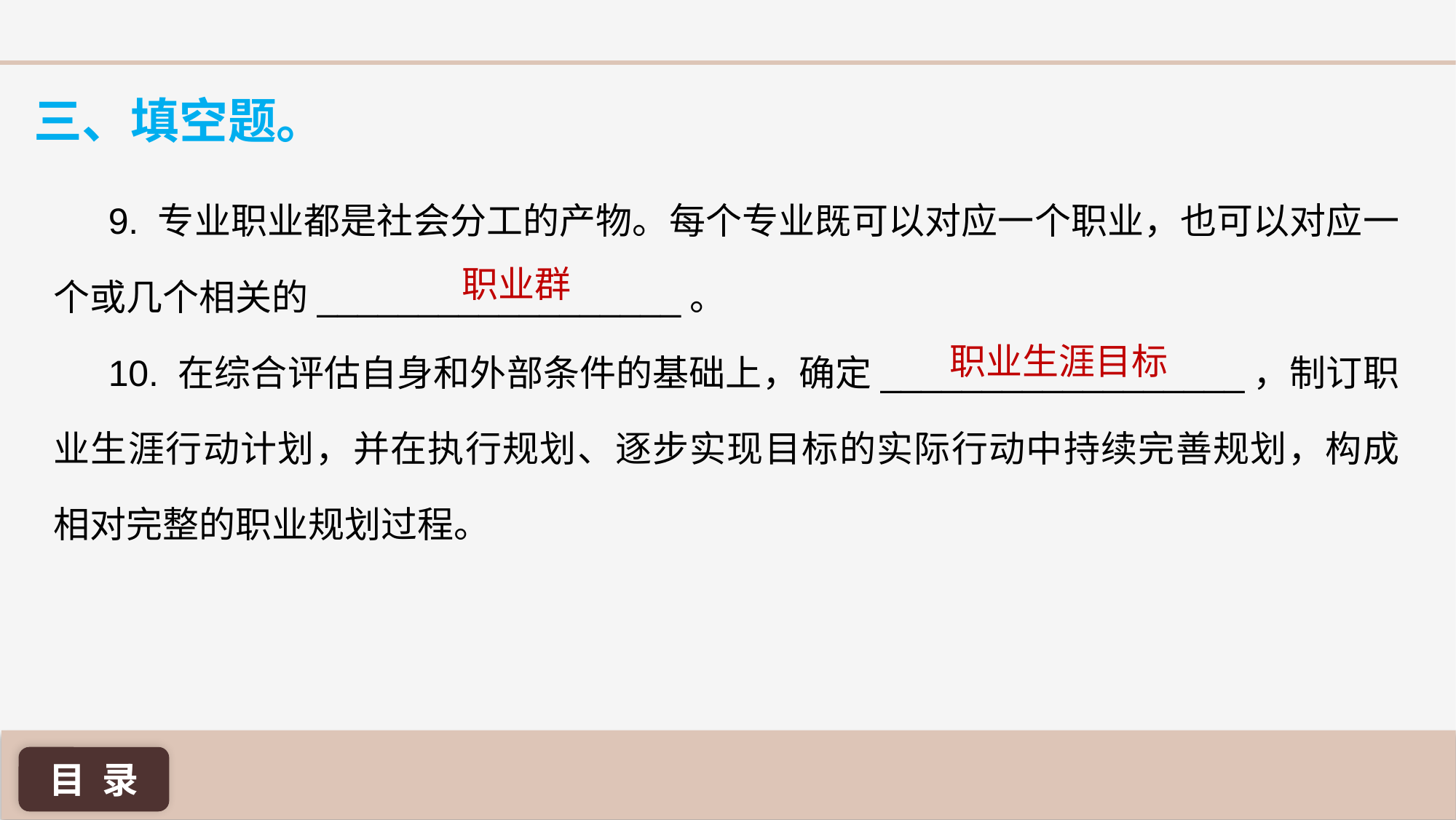

三、填空题。
9. 专业职业都是社会分工的产物。每个专业既可以对应一个职业，也可以对应一个或几个相关的__________________。
10. 在综合评估自身和外部条件的基础上，确定__________________，制订职业生涯行动计划，并在执行规划、逐步实现目标的实际行动中持续完善规划，构成相对完整的职业规划过程。
职业群
职业生涯目标